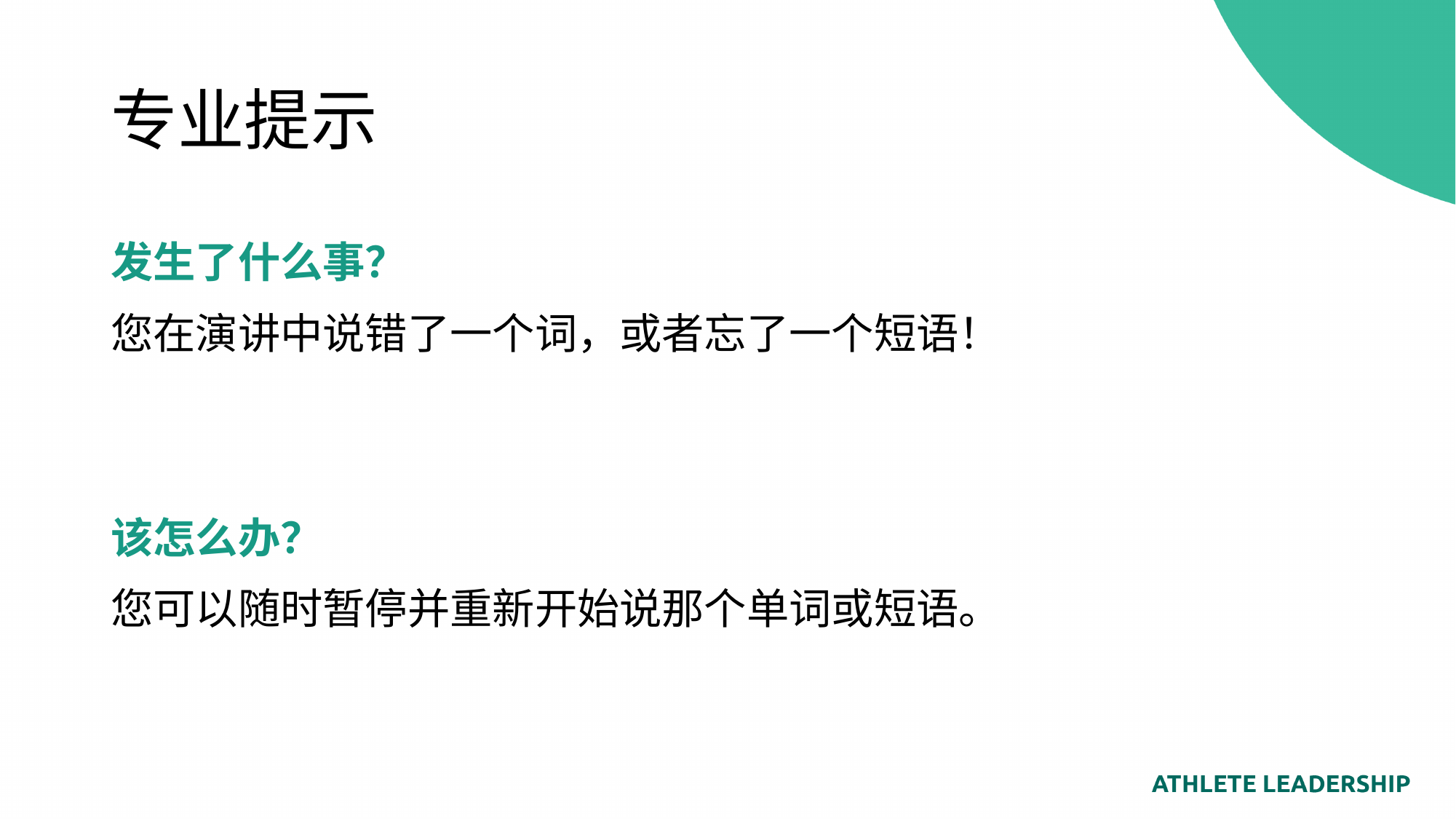

# 专业提示
发生了什么事？
您在演讲中说错了一个词，或者忘了一个短语！

该怎么办？
您可以随时暂停并重新开始说那个单词或短语。